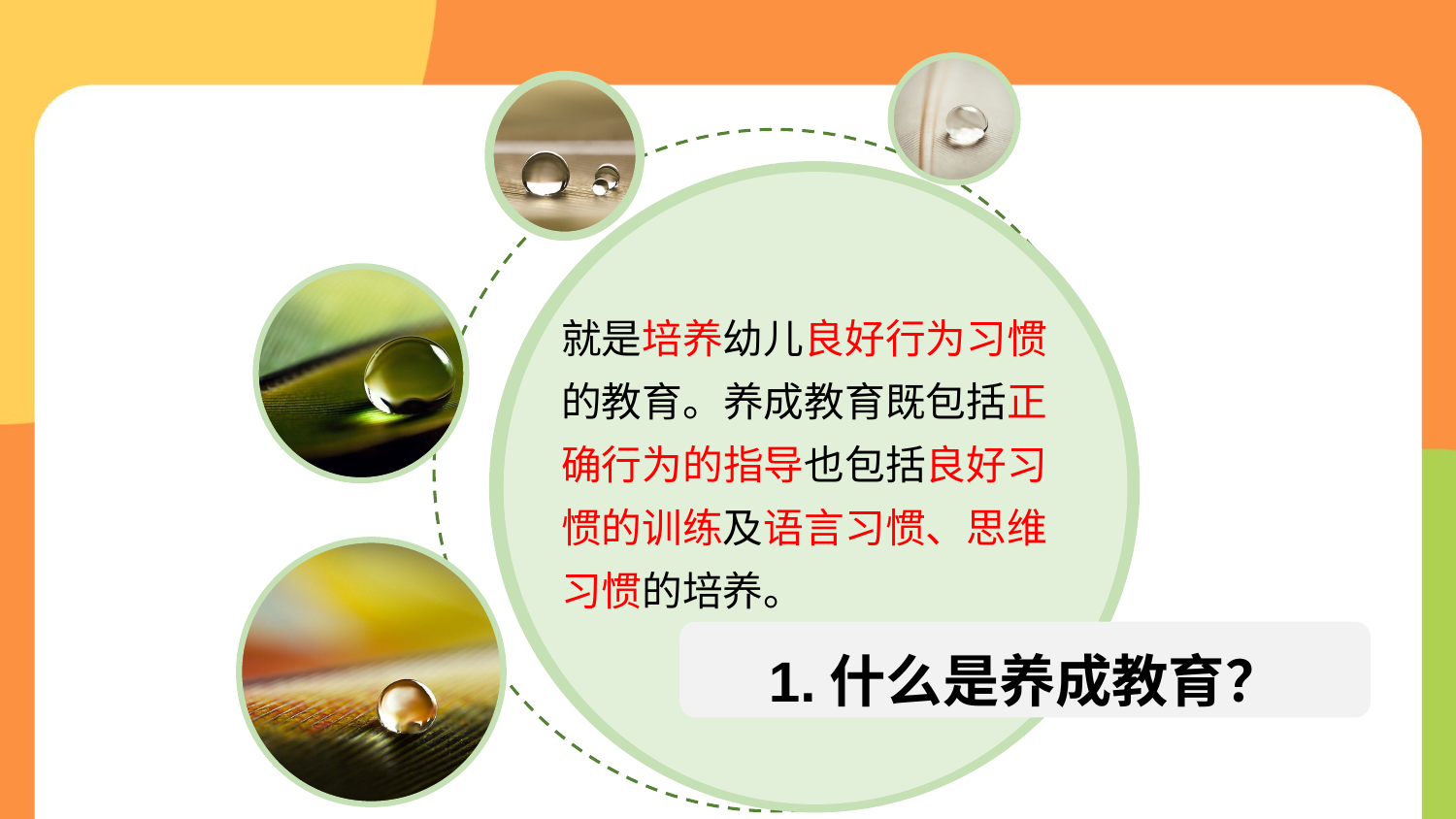

就是培养幼儿良好行为习惯的教育。养成教育既包括正确行为的指导也包括良好习惯的训练及语言习惯、思维习惯的培养。

1.什么是养成教育？